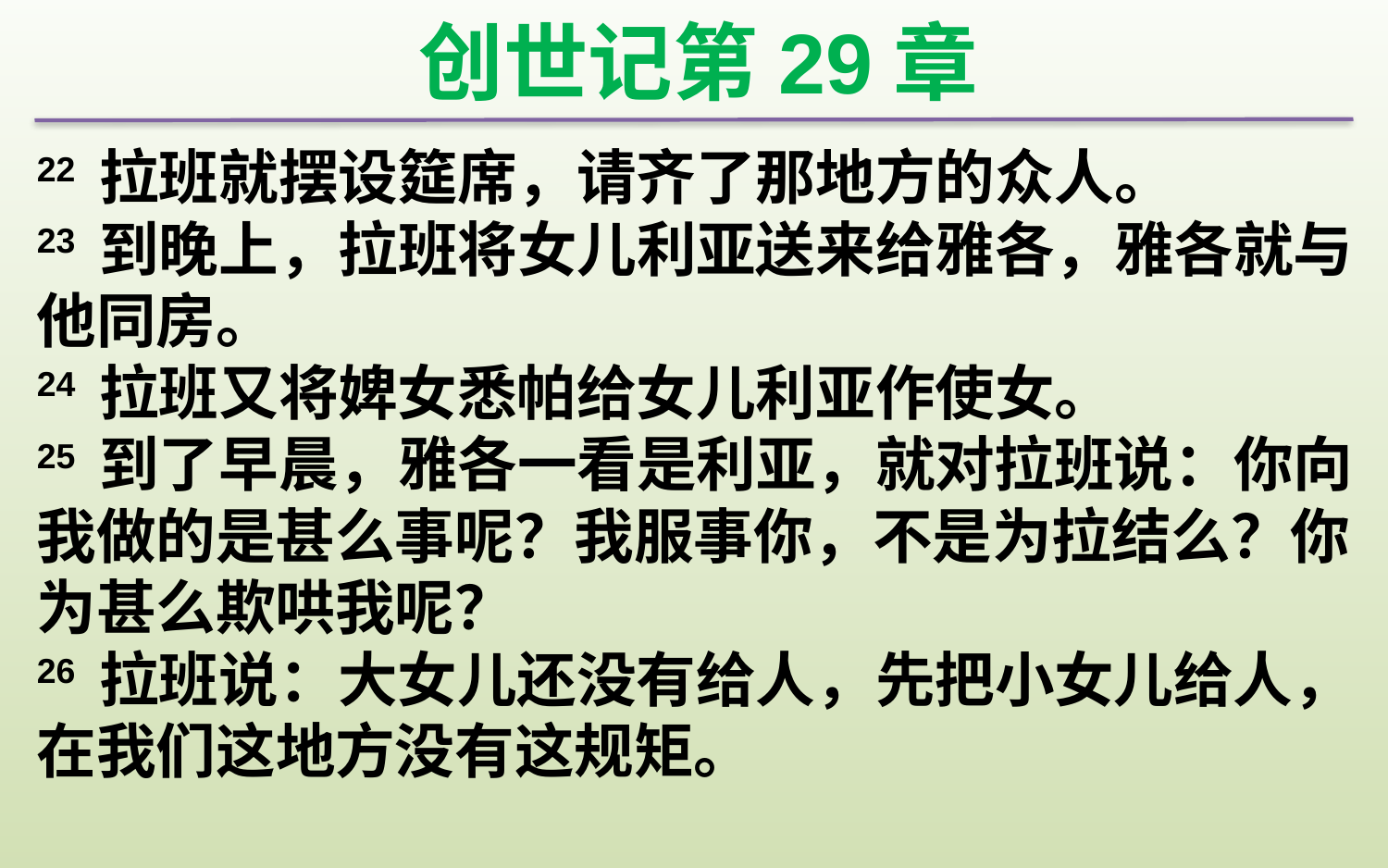

创世记第29章
22 拉班就摆设筵席，请齐了那地方的众人。
23 到晚上，拉班将女儿利亚送来给雅各，雅各就与他同房。
24 拉班又将婢女悉帕给女儿利亚作使女。
25 到了早晨，雅各一看是利亚，就对拉班说：你向我做的是甚么事呢？我服事你，不是为拉结么？你为甚么欺哄我呢？
26 拉班说：大女儿还没有给人，先把小女儿给人，在我们这地方没有这规矩。